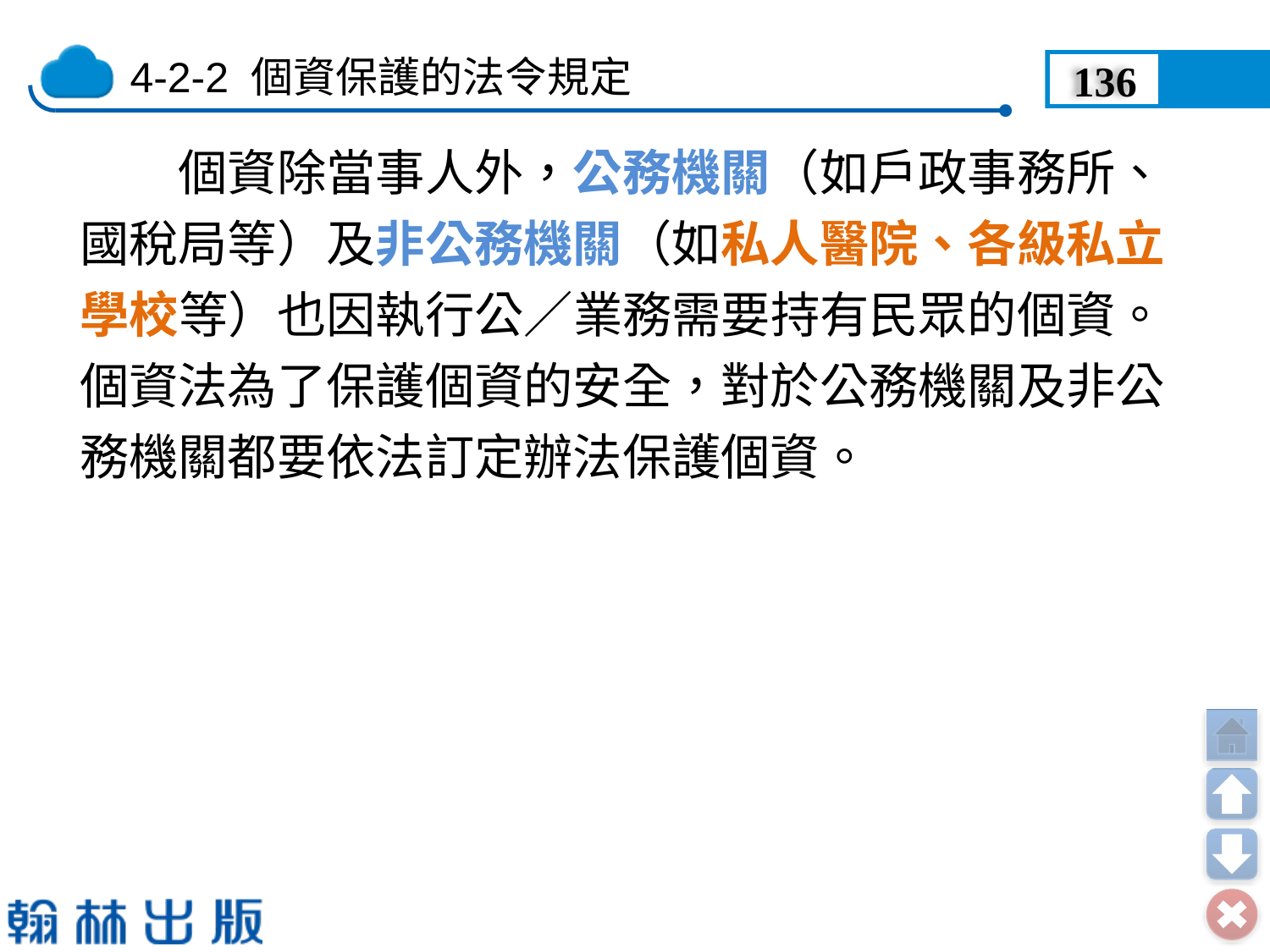

136
　　個資除當事人外，公務機關（如戶政事務所、國稅局等）及非公務機關（如私人醫院、各級私立學校等）也因執行公／業務需要持有民眾的個資。個資法為了保護個資的安全，對於公務機關及非公務機關都要依法訂定辦法保護個資。